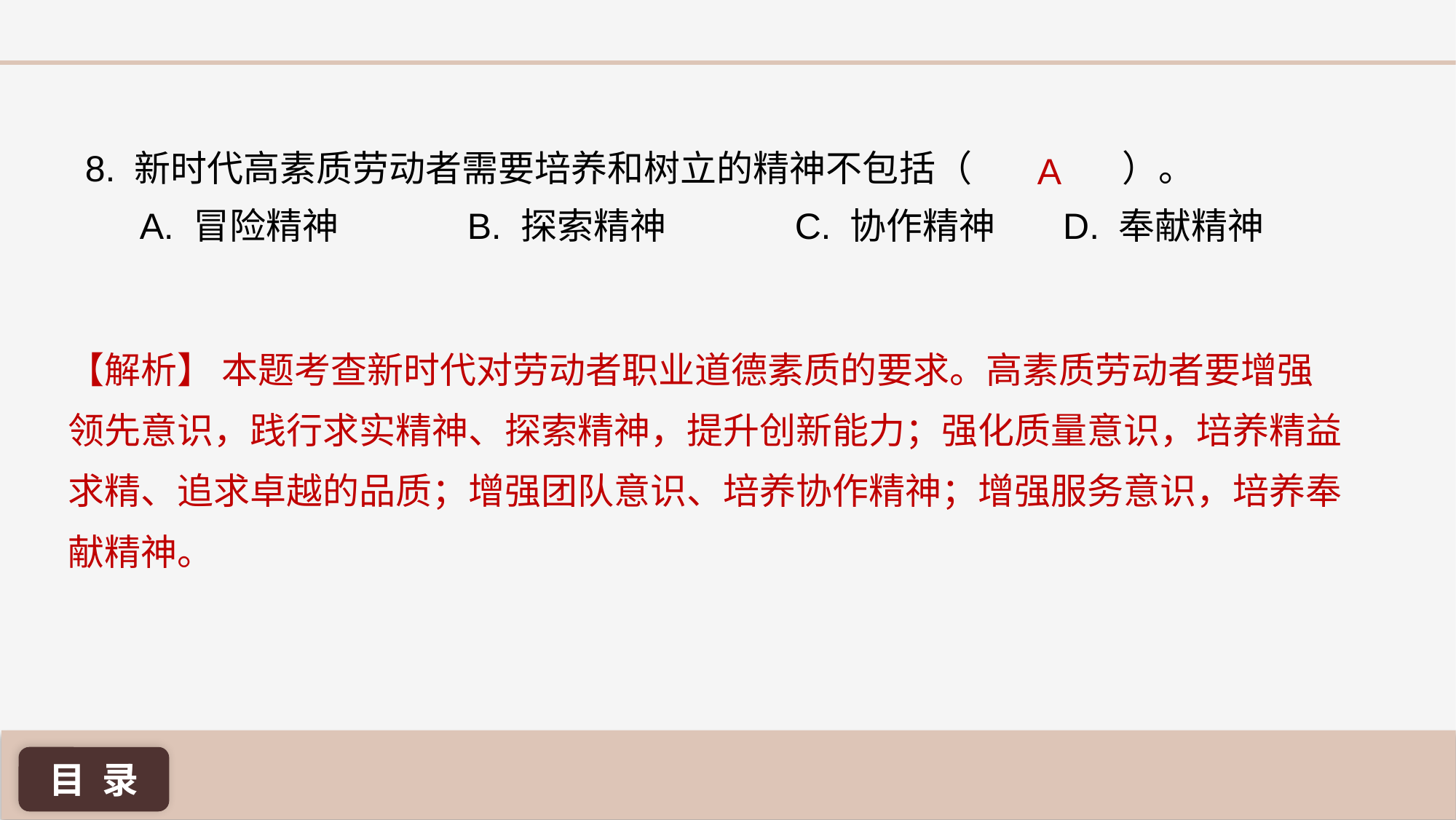

8. 新时代高素质劳动者需要培养和树立的精神不包括（ 		）。
A. 冒险精神 		B. 探索精神 		C. 协作精神  	     D. 奉献精神
A
【解析】 本题考查新时代对劳动者职业道德素质的要求。高素质劳动者要增强领先意识，践行求实精神、探索精神，提升创新能力；强化质量意识，培养精益求精、追求卓越的品质；增强团队意识、培养协作精神；增强服务意识，培养奉献精神。